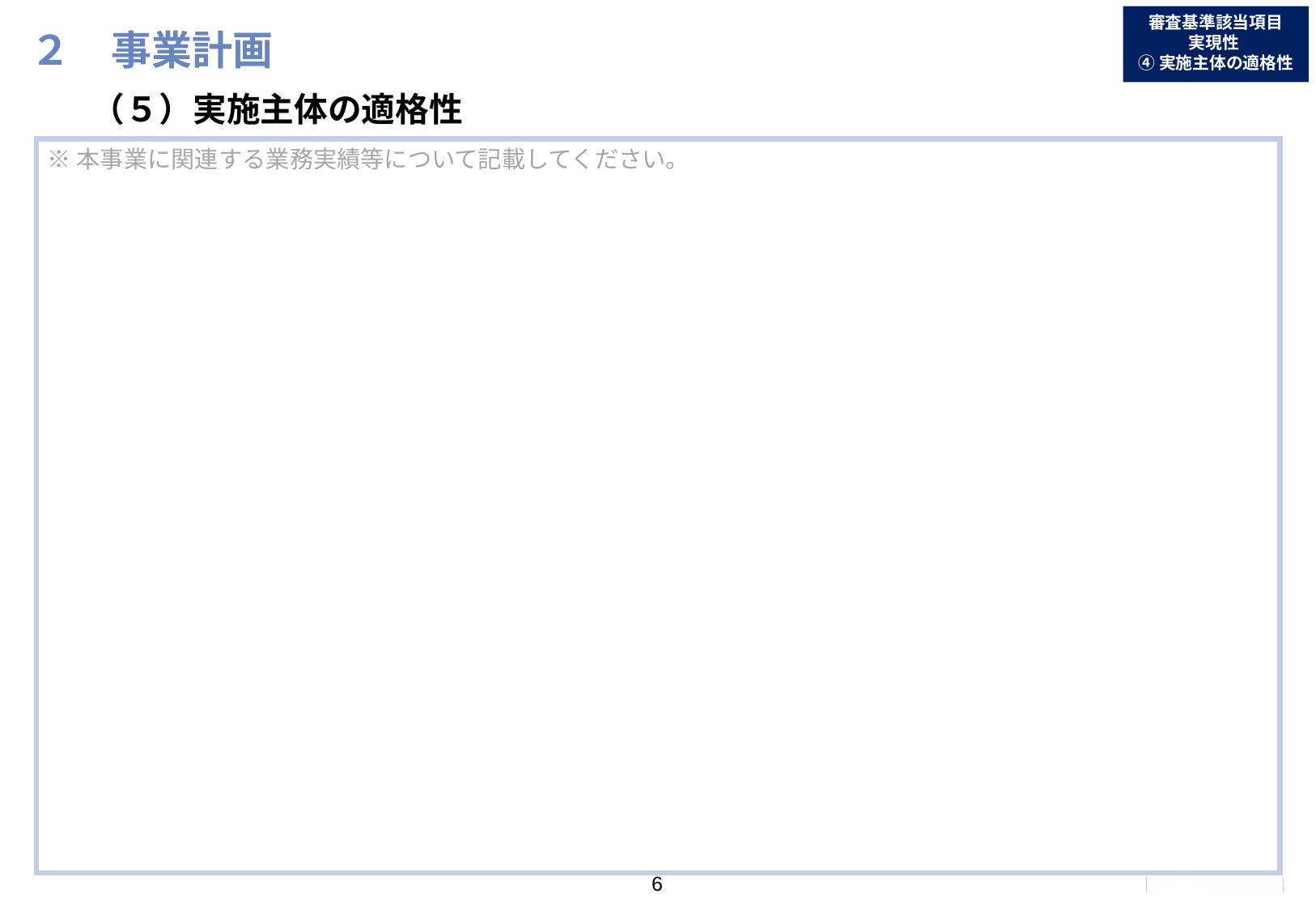

# ２　事業計画
審査基準該当項目
実現性
④実施主体の適格性
（５）実施主体の適格性

※本事業に関連する業務実績等について記載してください。